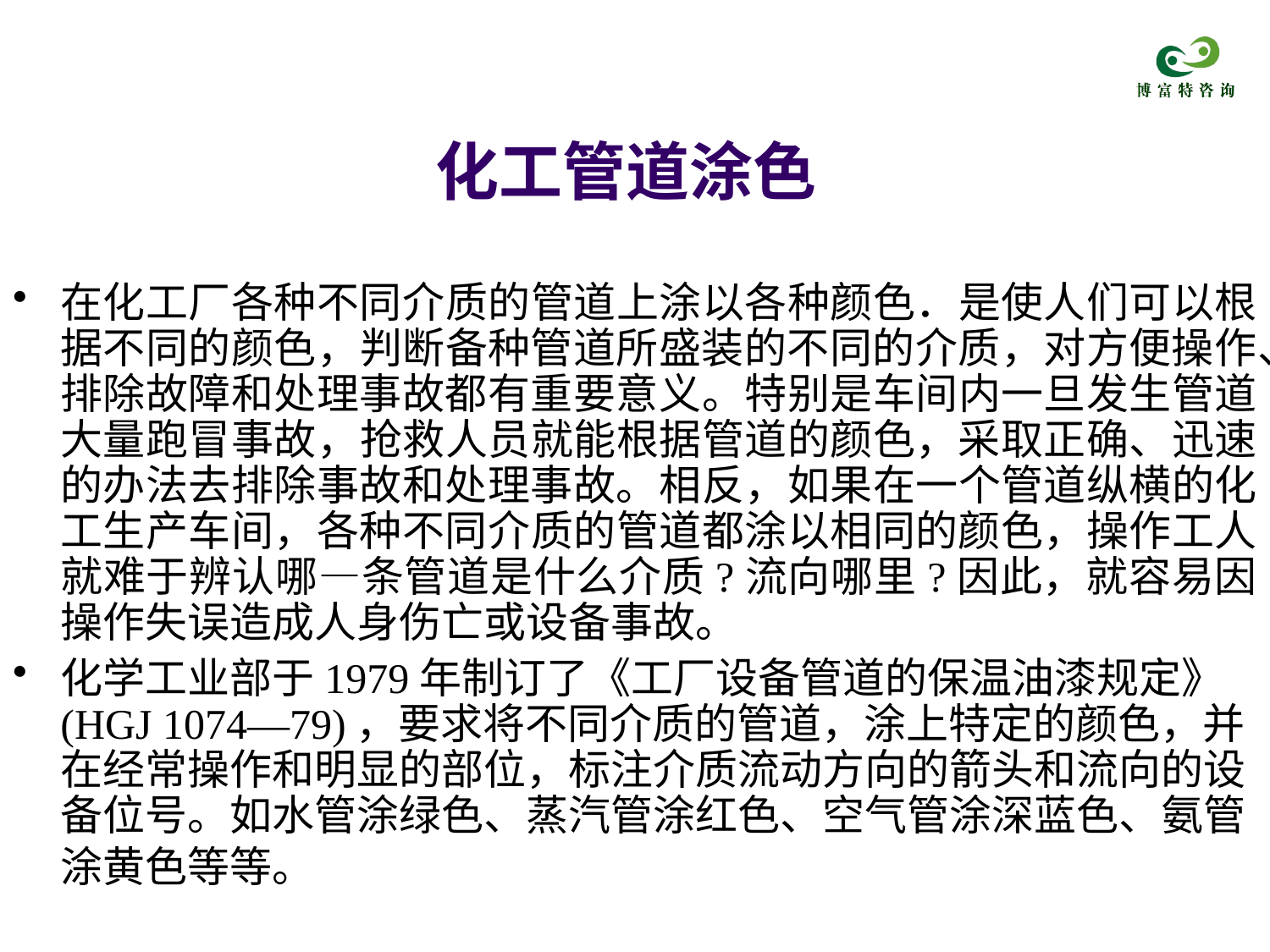

# 化工管道涂色
在化工厂各种不同介质的管道上涂以各种颜色．是使人们可以根据不同的颜色，判断备种管道所盛装的不同的介质，对方便操作、排除故障和处理事故都有重要意义。特别是车间内一旦发生管道大量跑冒事故，抢救人员就能根据管道的颜色，采取正确、迅速的办法去排除事故和处理事故。相反，如果在一个管道纵横的化工生产车间，各种不同介质的管道都涂以相同的颜色，操作工人就难于辨认哪—条管道是什么介质?流向哪里?因此，就容易因操作失误造成人身伤亡或设备事故。
化学工业部于1979年制订了《工厂设备管道的保温油漆规定》(HGJ 1074—79)，要求将不同介质的管道，涂上特定的颜色，并在经常操作和明显的部位，标注介质流动方向的箭头和流向的设备位号。如水管涂绿色、蒸汽管涂红色、空气管涂深蓝色、氨管涂黄色等等。